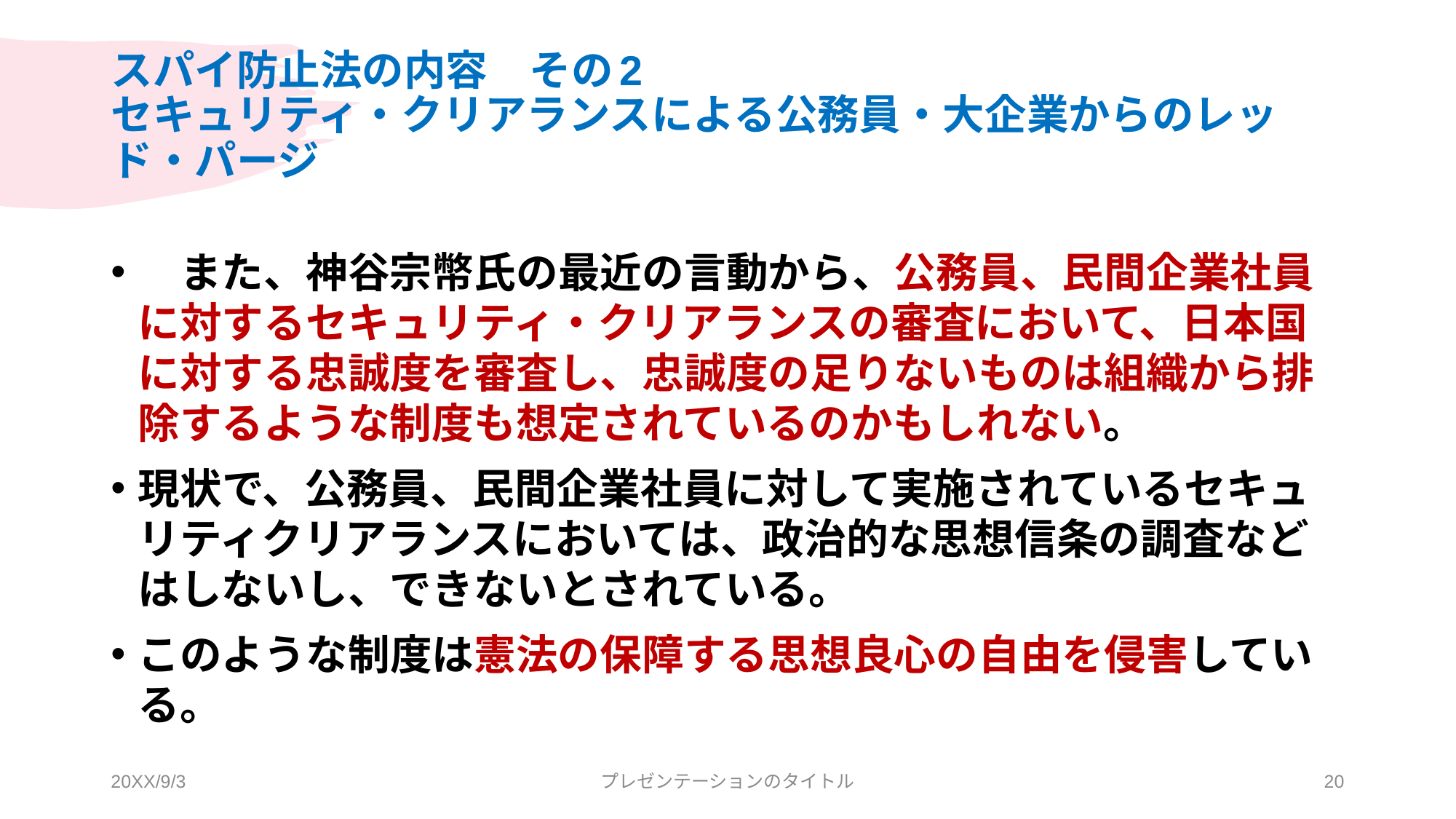

# スパイ防止法の内容　その2 セキュリティ・クリアランスによる公務員・大企業からのレッド・パージ
　また、神谷宗幣氏の最近の言動から、公務員、民間企業社員に対するセキュリティ・クリアランスの審査において、日本国に対する忠誠度を審査し、忠誠度の足りないものは組織から排除するような制度も想定されているのかもしれない。
現状で、公務員、民間企業社員に対して実施されているセキュリティクリアランスにおいては、政治的な思想信条の調査などはしないし、できないとされている。
このような制度は憲法の保障する思想良心の自由を侵害している。
20XX/9/3
プレゼンテーションのタイトル
20